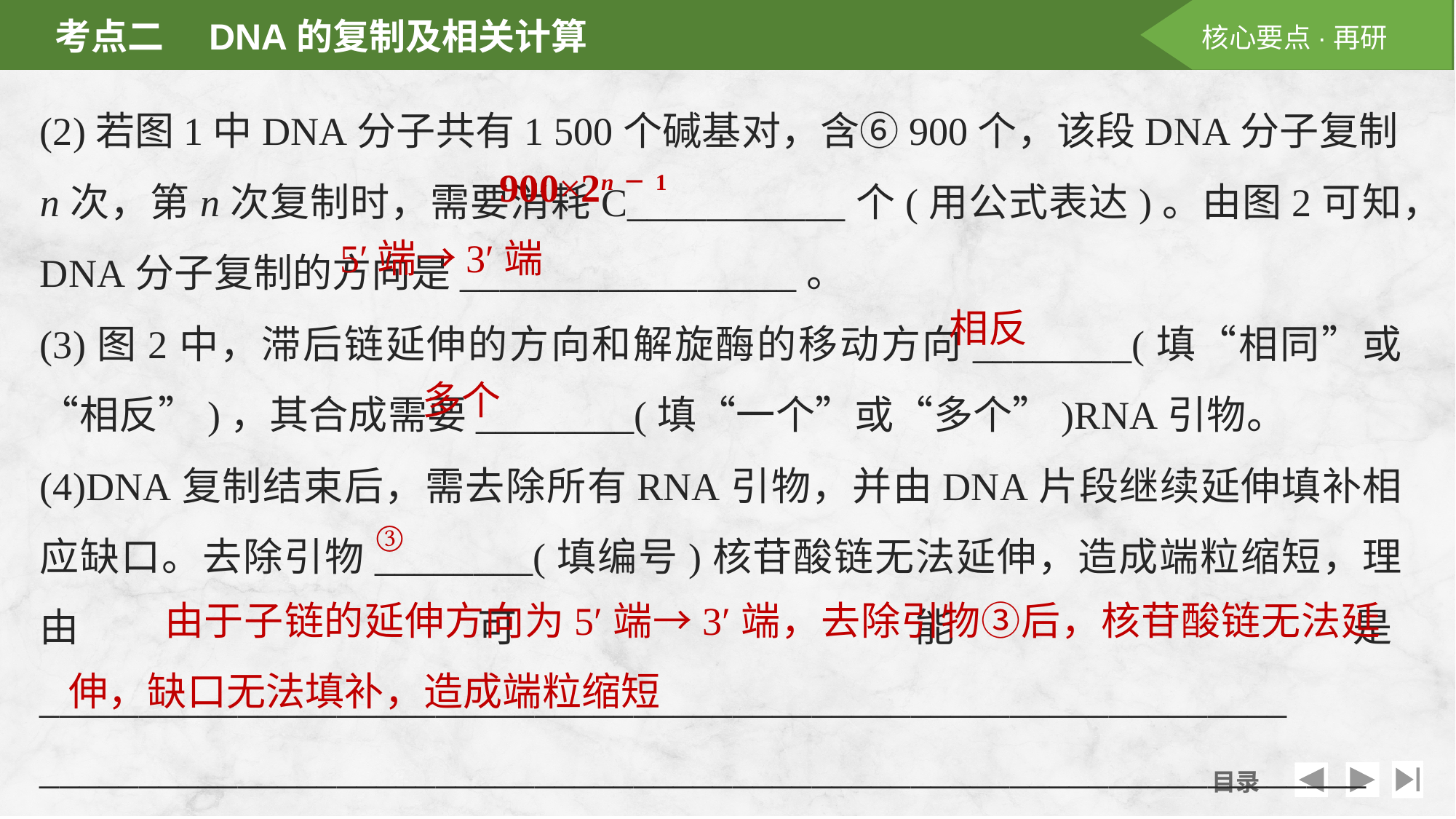

(2)若图1中DNA分子共有1 500个碱基对，含⑥900个，该段DNA分子复制n次，第n次复制时，需要消耗C___________个(用公式表达)。由图2可知，DNA分子复制的方向是_________________。
(3)图2中，滞后链延伸的方向和解旋酶的移动方向________(填“相同”或“相反”)，其合成需要________(填“一个”或“多个”)RNA引物。
(4)DNA复制结束后，需去除所有RNA引物，并由DNA片段继续延伸填补相应缺口。去除引物________(填编号)核苷酸链无法延伸，造成端粒缩短，理由可能是_______________________________________________________________
___________________________________________________________________。
900×2n－1
5′端→3′端
相反
多个
③
         由于子链的延伸方向为5′端→3′端，去除引物③后，核苷酸链无法延伸，缺口无法填补，造成端粒缩短